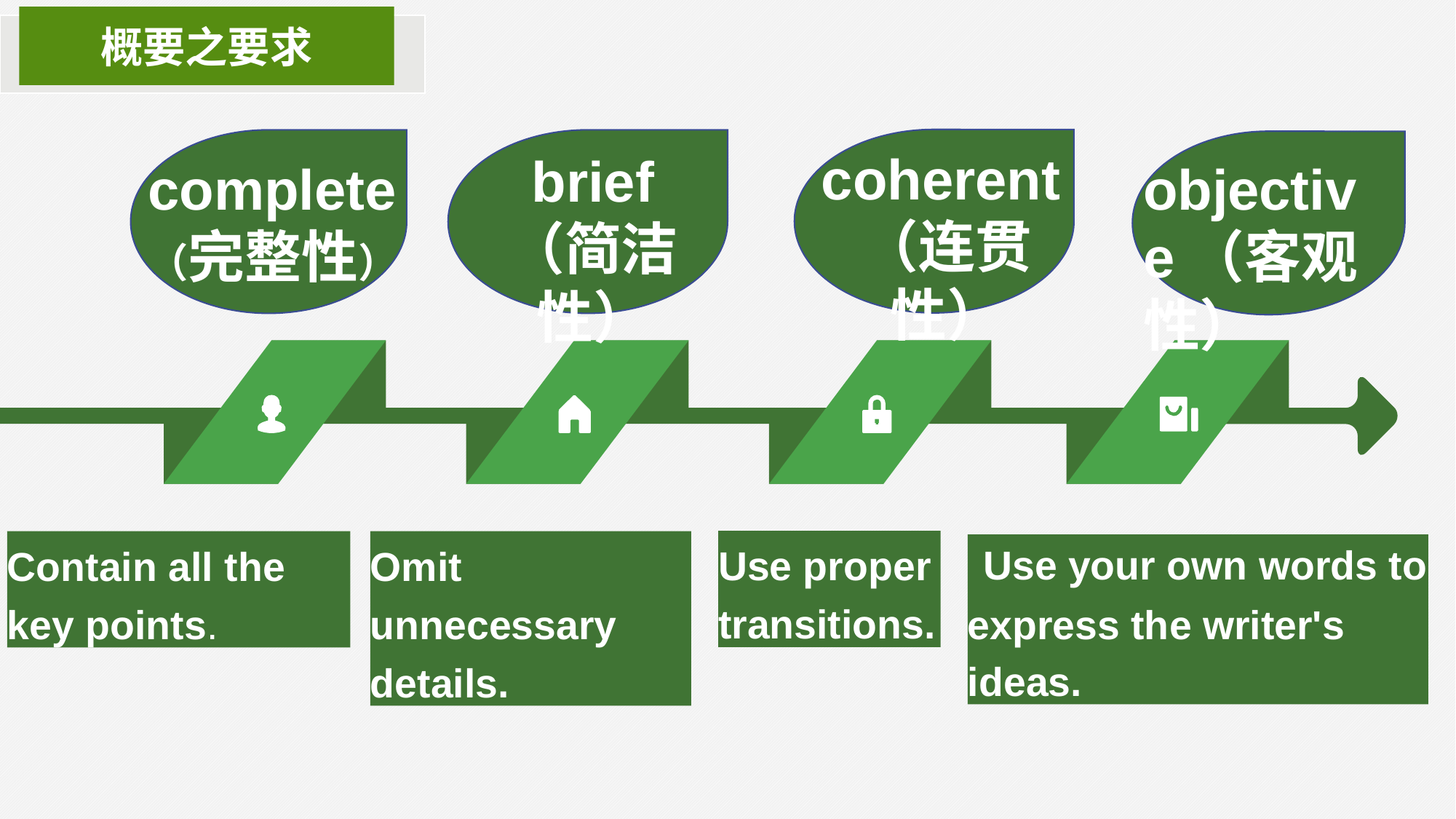

概要之要求

coherent（连贯性）
brief
（简洁性）
objective（客观性）
complete（完整性）

Use proper transitions.
Contain all the key points.
Omit unnecessary details.
 Use your own words to express the writer's ideas.